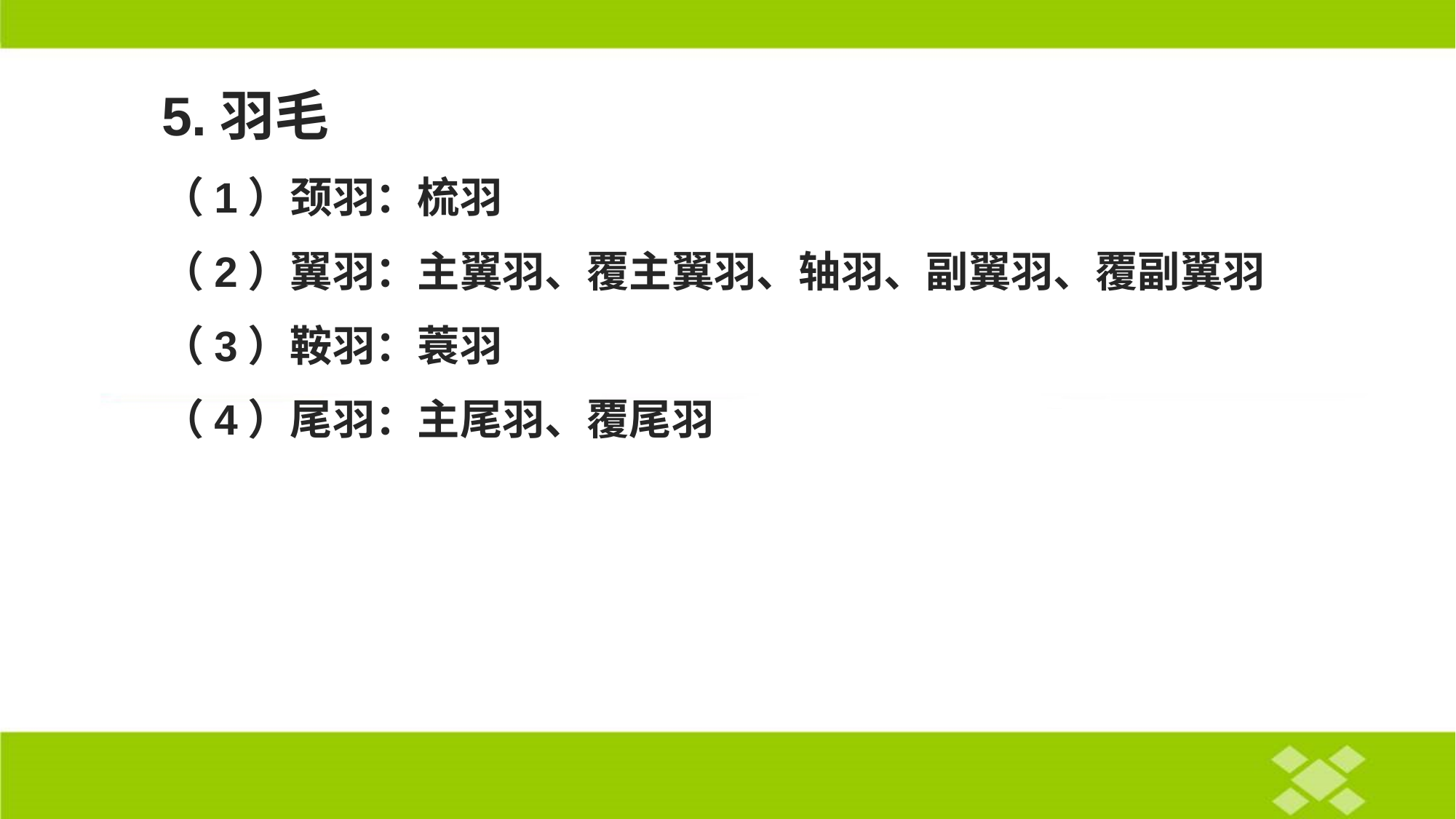

5.羽毛
（1）颈羽：梳羽
（2）翼羽：主翼羽、覆主翼羽、轴羽、副翼羽、覆副翼羽
（3）鞍羽：蓑羽
（4）尾羽：主尾羽、覆尾羽